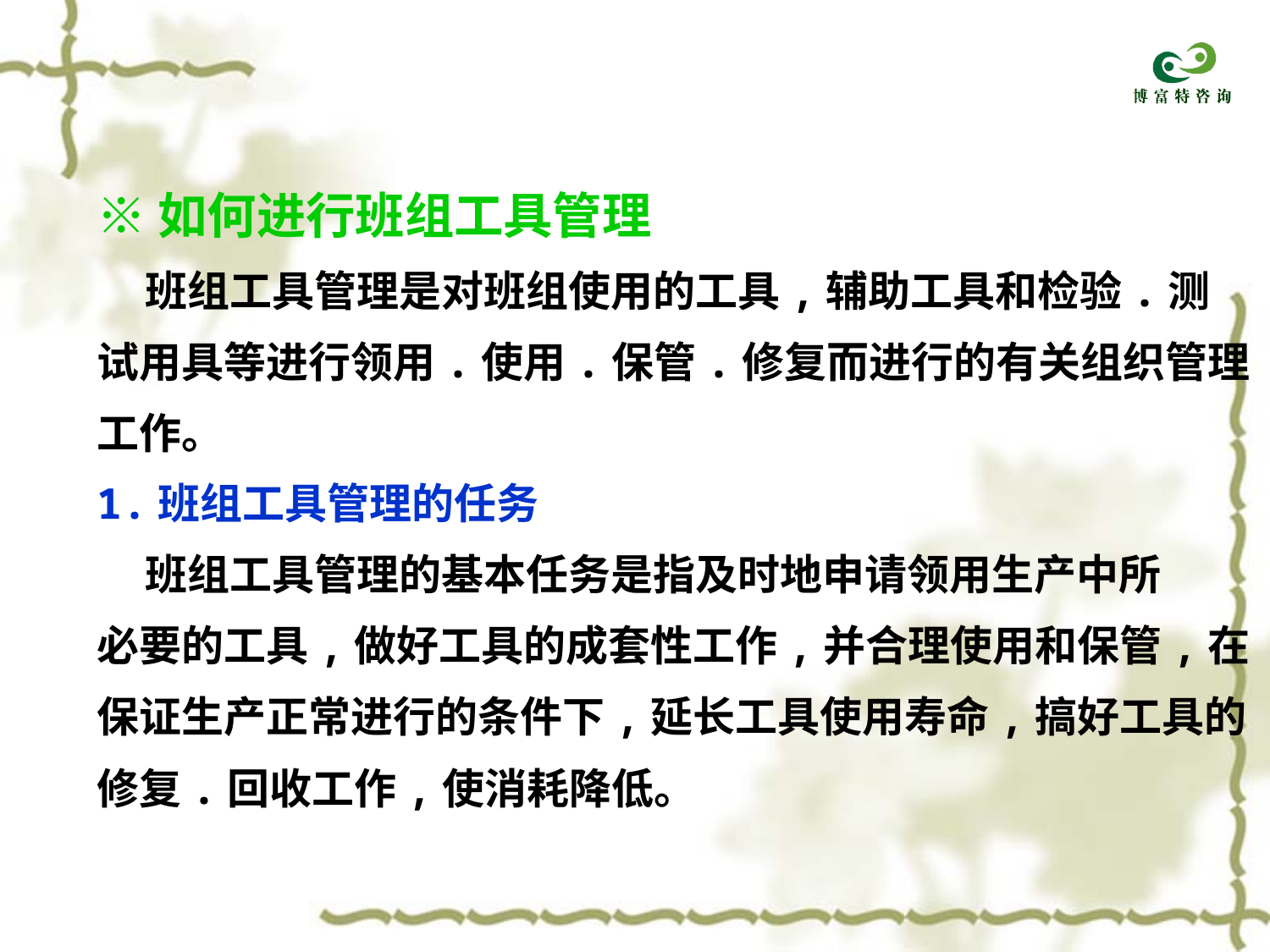

※如何进行班组工具管理
    班组工具管理是对班组使用的工具,辅助工具和检验.测
试用具等进行领用.使用.保管.修复而进行的有关组织管理
工作。
1.班组工具管理的任务
    班组工具管理的基本任务是指及时地申请领用生产中所
必要的工具,做好工具的成套性工作,并合理使用和保管,在
保证生产正常进行的条件下,延长工具使用寿命,搞好工具的
修复.回收工作,使消耗降低。